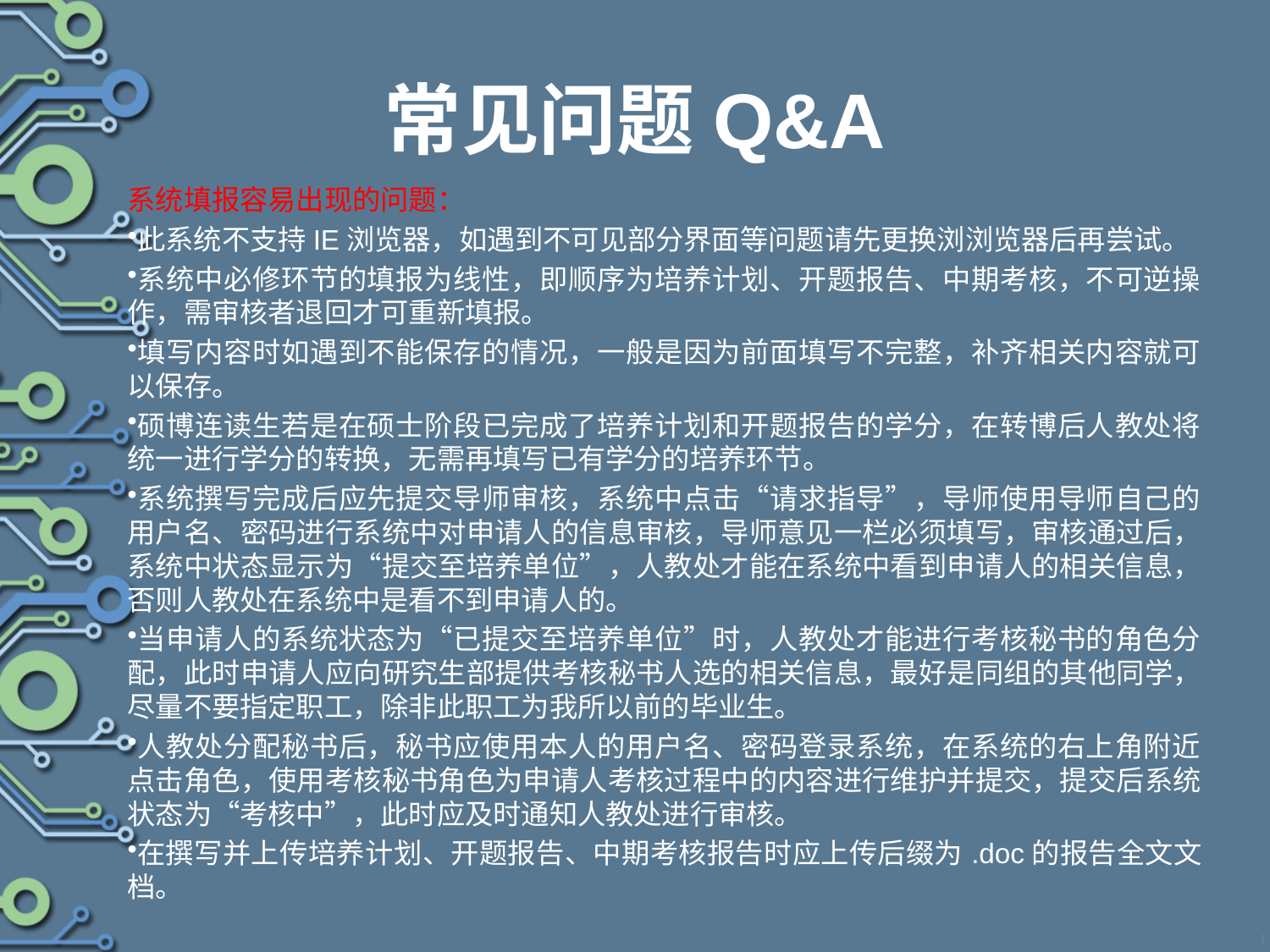

# 常见问题Q&A
系统填报容易出现的问题：
此系统不支持IE浏览器，如遇到不可见部分界面等问题请先更换浏浏览器后再尝试。
系统中必修环节的填报为线性，即顺序为培养计划、开题报告、中期考核，不可逆操作，需审核者退回才可重新填报。
填写内容时如遇到不能保存的情况，一般是因为前面填写不完整，补齐相关内容就可以保存。
硕博连读生若是在硕士阶段已完成了培养计划和开题报告的学分，在转博后人教处将统一进行学分的转换，无需再填写已有学分的培养环节。
系统撰写完成后应先提交导师审核，系统中点击“请求指导”，导师使用导师自己的用户名、密码进行系统中对申请人的信息审核，导师意见一栏必须填写，审核通过后，系统中状态显示为“提交至培养单位”，人教处才能在系统中看到申请人的相关信息，否则人教处在系统中是看不到申请人的。
当申请人的系统状态为“已提交至培养单位”时，人教处才能进行考核秘书的角色分配，此时申请人应向研究生部提供考核秘书人选的相关信息，最好是同组的其他同学，尽量不要指定职工，除非此职工为我所以前的毕业生。
人教处分配秘书后，秘书应使用本人的用户名、密码登录系统，在系统的右上角附近点击角色，使用考核秘书角色为申请人考核过程中的内容进行维护并提交，提交后系统状态为“考核中”，此时应及时通知人教处进行审核。
在撰写并上传培养计划、开题报告、中期考核报告时应上传后缀为.doc的报告全文文档。